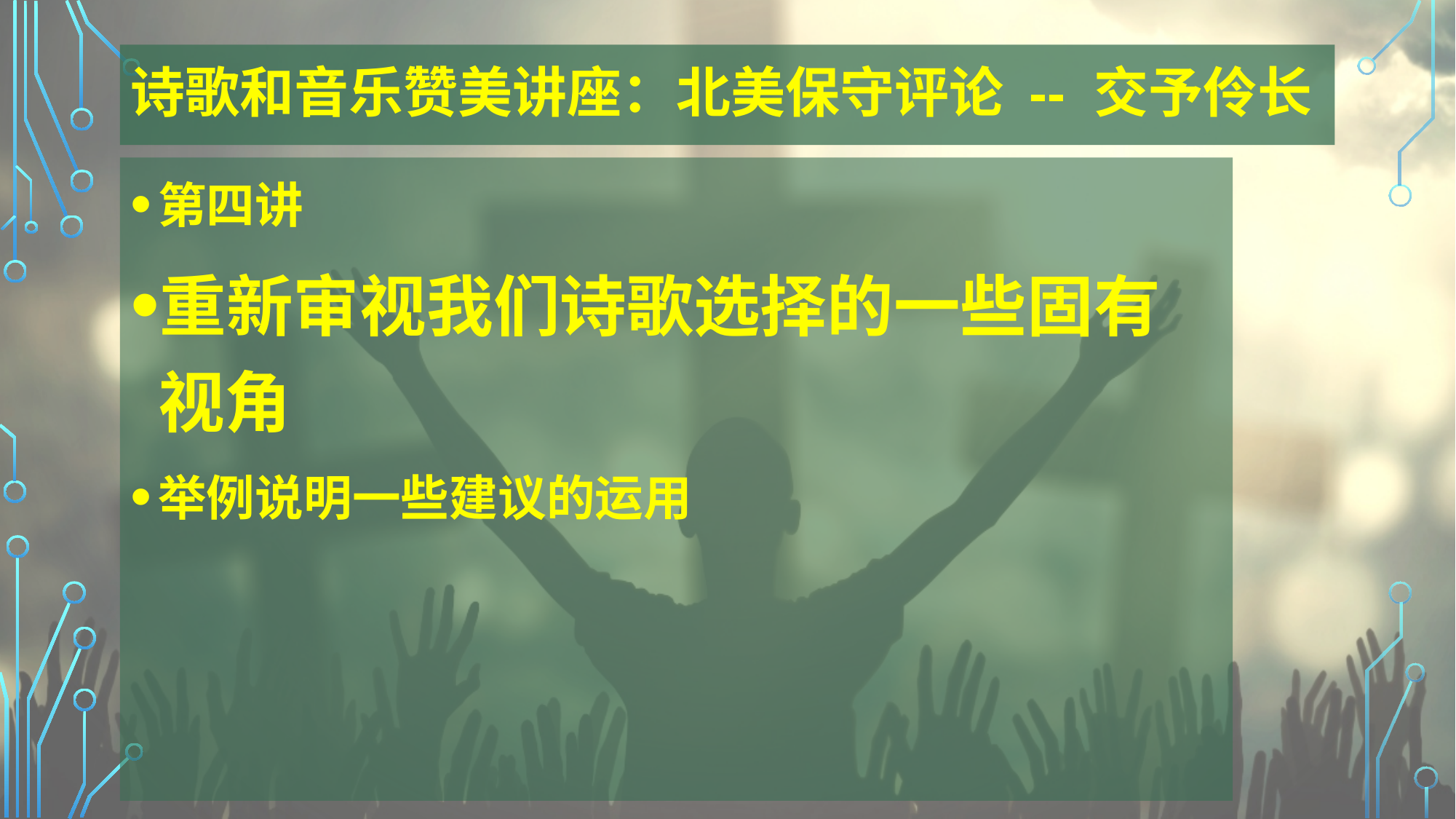

# 诗歌和音乐赞美讲座：北美保守评论 -- 交予伶长
第四讲
重新审视我们诗歌选择的一些固有视角
举例说明一些建议的运用